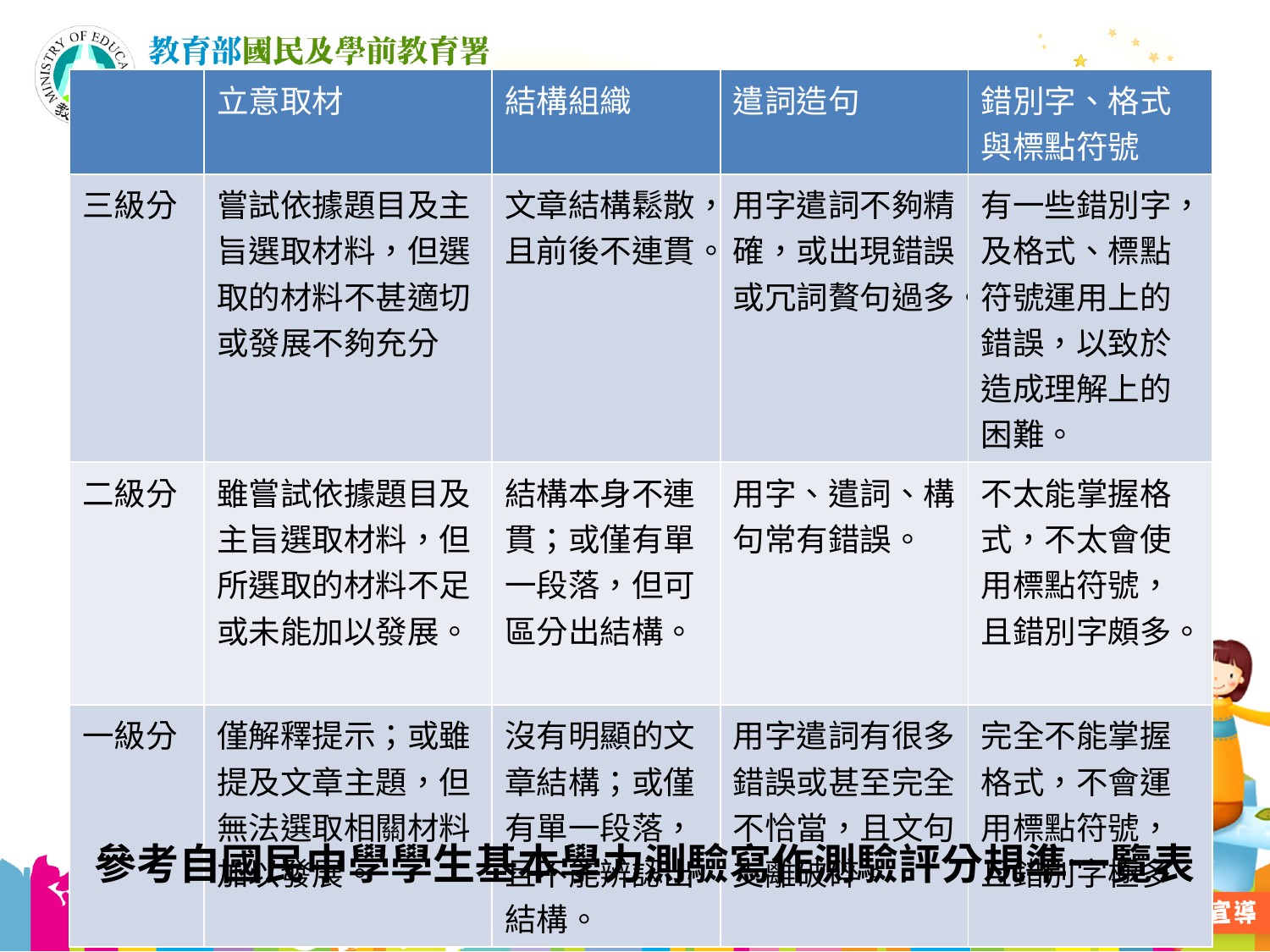

|  | 立意取材 | 結構組織 | 遣詞造句 | 錯別字、格式與標點符號 |
| --- | --- | --- | --- | --- |
| 三級分 | 嘗試依據題目及主旨選取材料，但選取的材料不甚適切或發展不夠充分 | 文章結構鬆散，且前後不連貫。 | 用字遣詞不夠精確，或出現錯誤；或冗詞贅句過多。 | 有一些錯別字，及格式、標點符號運用上的錯誤，以致於造成理解上的困難。 |
| 二級分 | 雖嘗試依據題目及主旨選取材料，但所選取的材料不足或未能加以發展。 | 結構本身不連貫；或僅有單一段落，但可區分出結構。 | 用字、遣詞、構句常有錯誤。 | 不太能掌握格式，不太會使用標點符號，且錯別字頗多。 |
| 一級分 | 僅解釋提示；或雖提及文章主題，但無法選取相關材料加以發展。 | 沒有明顯的文章結構；或僅有單一段落，且不能辨認出結構。 | 用字遣詞有很多錯誤或甚至完全不恰當，且文句支離破碎。 | 完全不能掌握格式，不會運用標點符號，且錯別字極多 |
# 參考自國民中學學生基本學力測驗寫作測驗評分規準一覽表